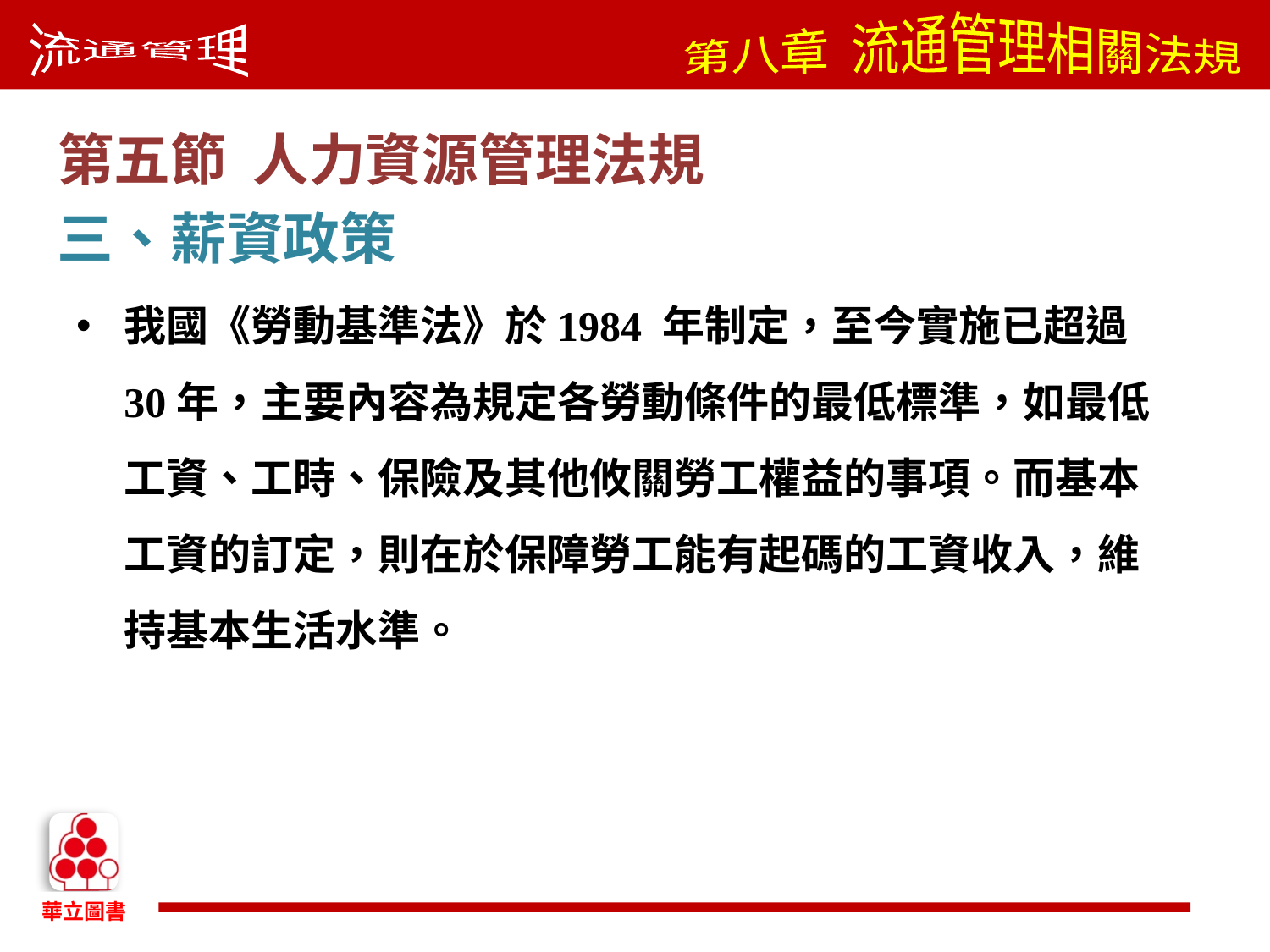

第五節  人力資源管理法規
三、薪資政策
我國《勞動基準法》於1984 年制定，至今實施已超過30年，主要內容為規定各勞動條件的最低標準，如最低工資、工時、保險及其他攸關勞工權益的事項。而基本工資的訂定，則在於保障勞工能有起碼的工資收入，維持基本生活水準。